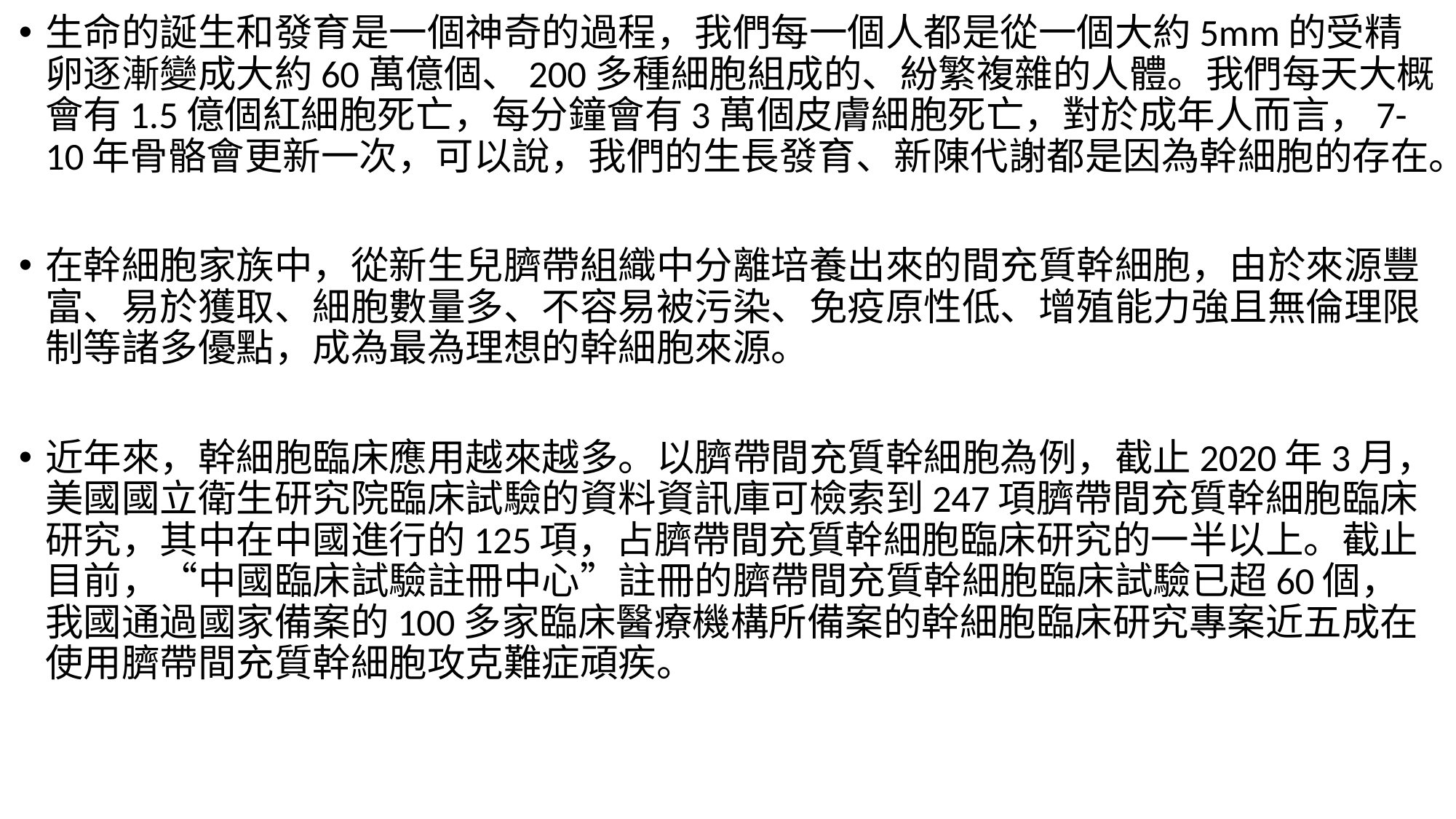

生命的誕生和發育是一個神奇的過程，我們每一個人都是從一個大約5mm的受精卵逐漸變成大約60萬億個、200多種細胞組成的、紛繁複雜的人體。我們每天大概會有1.5億個紅細胞死亡，每分鐘會有3萬個皮膚細胞死亡，對於成年人而言，7-10年骨骼會更新一次，可以說，我們的生長發育、新陳代謝都是因為幹細胞的存在。

在幹細胞家族中，從新生兒臍帶組織中分離培養出來的間充質幹細胞，由於來源豐富、易於獲取、細胞數量多、不容易被污染、免疫原性低、增殖能力強且無倫理限制等諸多優點，成為最為理想的幹細胞來源。

近年來，幹細胞臨床應用越來越多。以臍帶間充質幹細胞為例，截止2020年3月，美國國立衛生研究院臨床試驗的資料資訊庫可檢索到247項臍帶間充質幹細胞臨床研究，其中在中國進行的125項，占臍帶間充質幹細胞臨床研究的一半以上。截止目前，“中國臨床試驗註冊中心”註冊的臍帶間充質幹細胞臨床試驗已超60個，我國通過國家備案的100多家臨床醫療機構所備案的幹細胞臨床研究專案近五成在使用臍帶間充質幹細胞攻克難症頑疾。